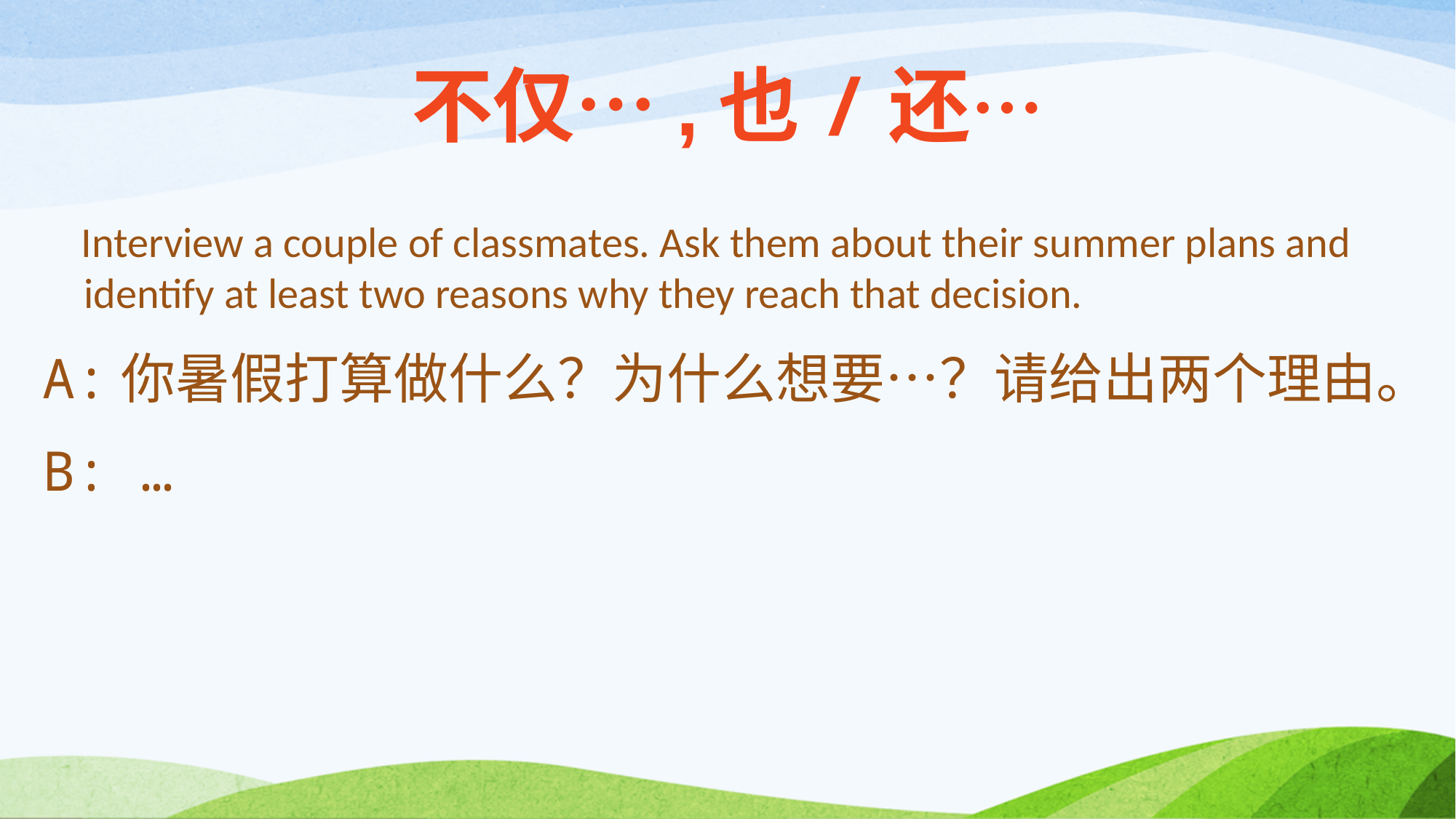

# 不仅…,也/还…
    Interview a couple of classmates. Ask them about their summer plans and identify at least two reasons why they reach that decision.
A:你暑假打算做什么？为什么想要…？请给出两个理由。
B: …